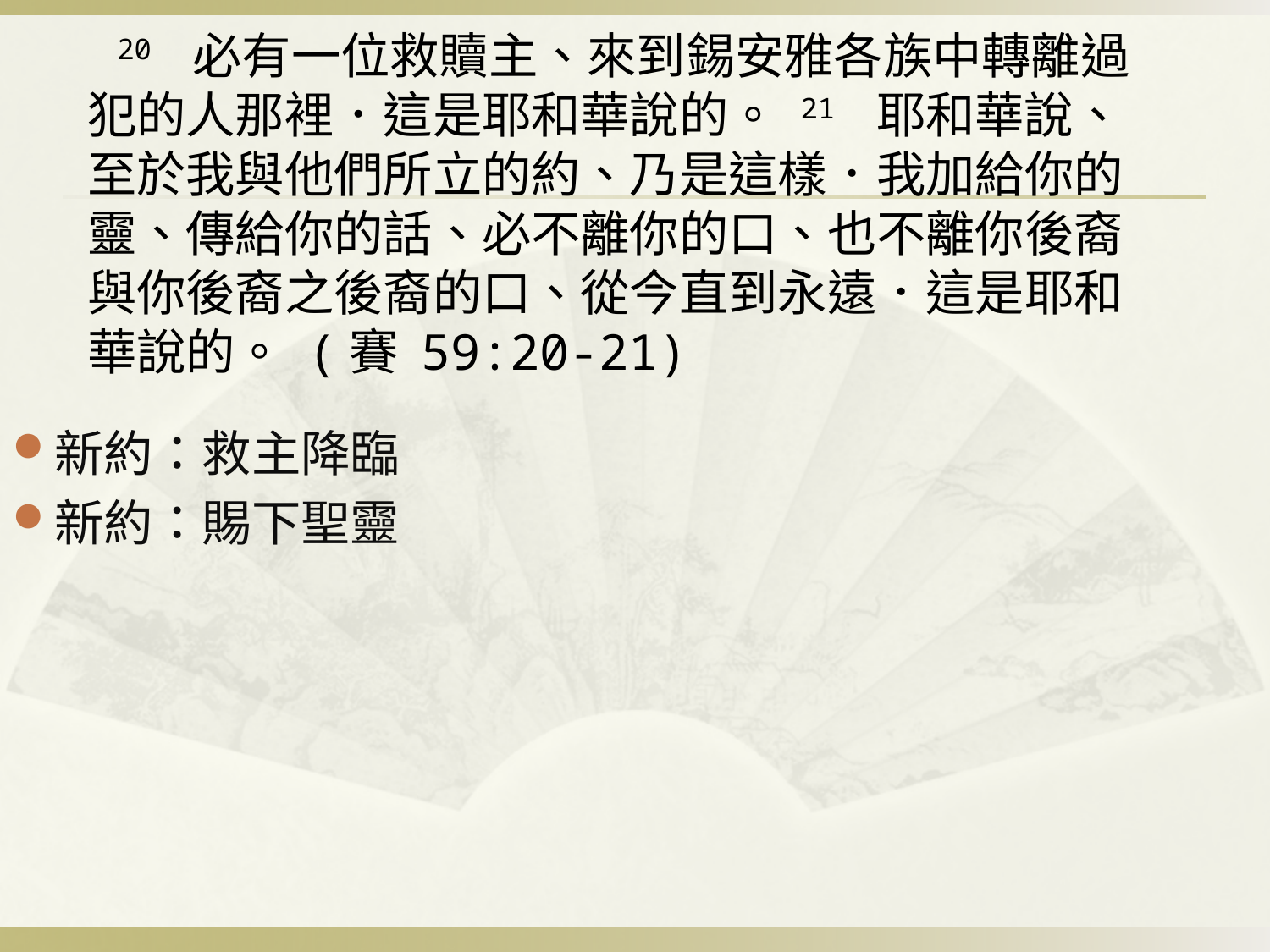

20 必有一位救贖主、來到錫安雅各族中轉離過犯的人那裡．這是耶和華說的。 21 耶和華說、至於我與他們所立的約、乃是這樣．我加給你的靈、傳給你的話、必不離你的口、也不離你後裔與你後裔之後裔的口、從今直到永遠．這是耶和華說的。 (賽 59:20-21)
新約：救主降臨
新約：賜下聖靈